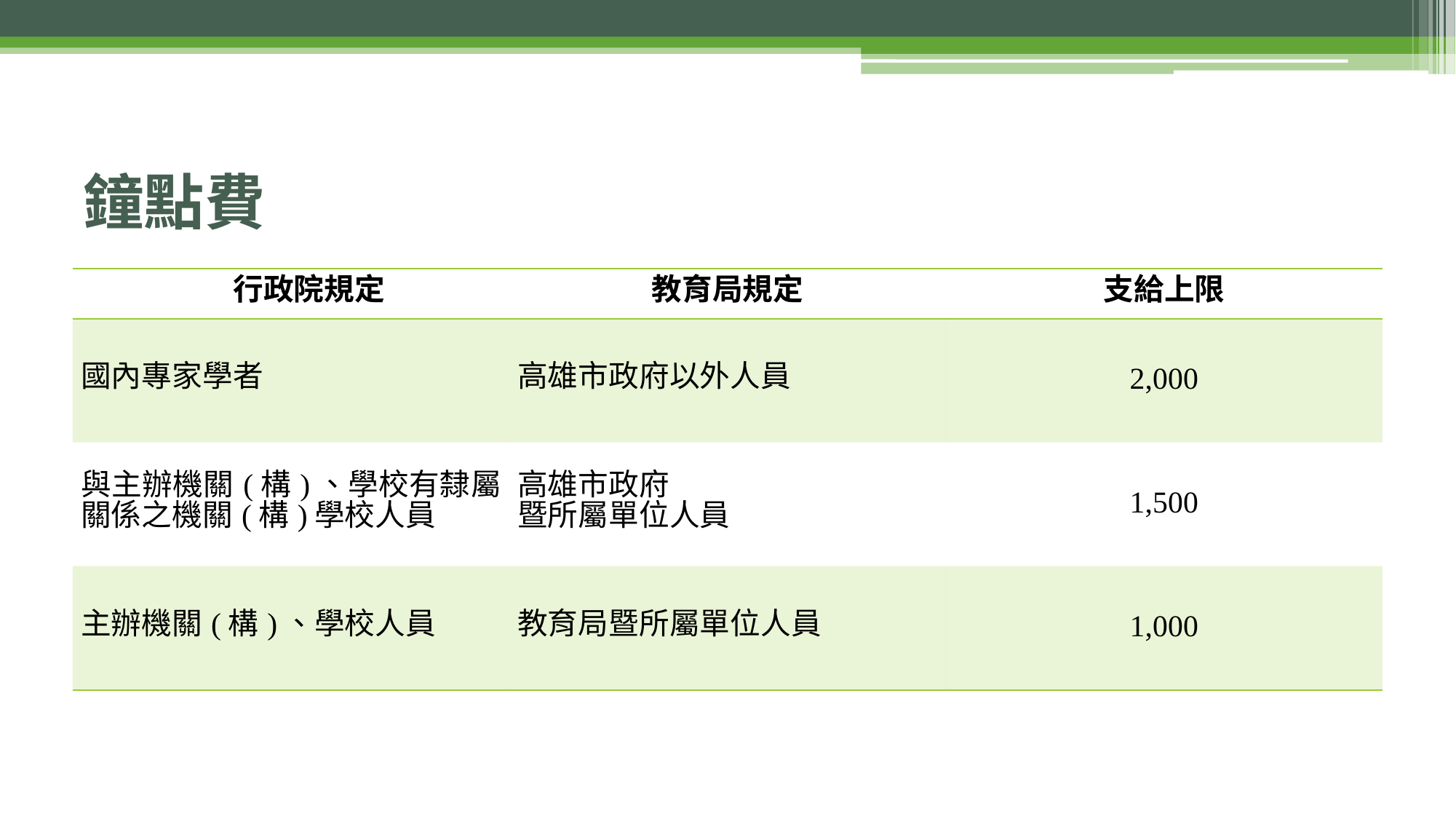

# 鐘點費
| 行政院規定 | 教育局規定 | 支給上限 |
| --- | --- | --- |
| 國內專家學者 | 高雄市政府以外人員 | 2,000 |
| 與主辦機關(構)、學校有隸屬關係之機關(構)學校人員 | 高雄市政府 暨所屬單位人員 | 1,500 |
| 主辦機關(構)、學校人員 | 教育局暨所屬單位人員 | 1,000 |